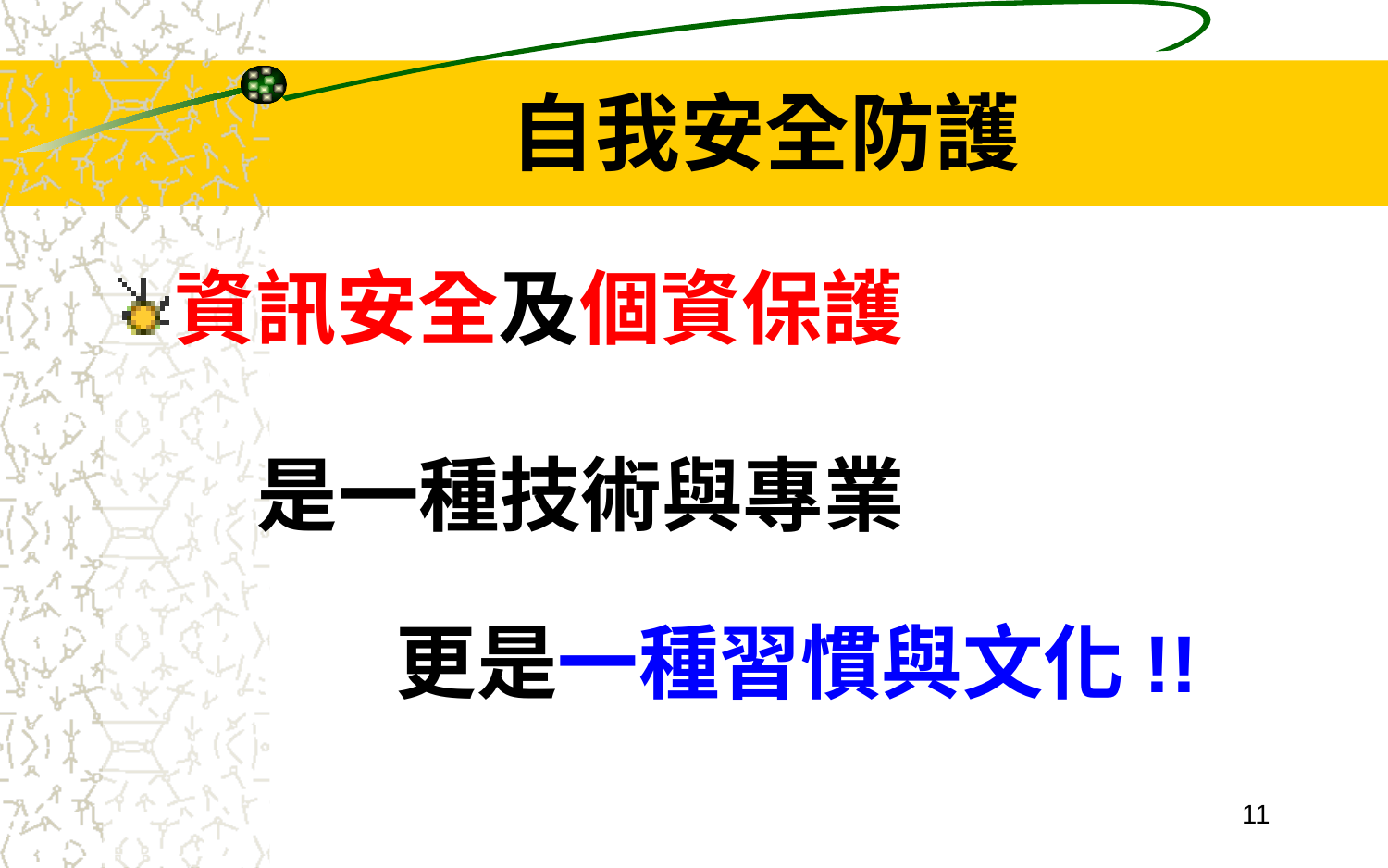

# 自我安全防護
資訊安全及個資保護

   	是一種技術與專業

		更是一種習慣與文化!!

11